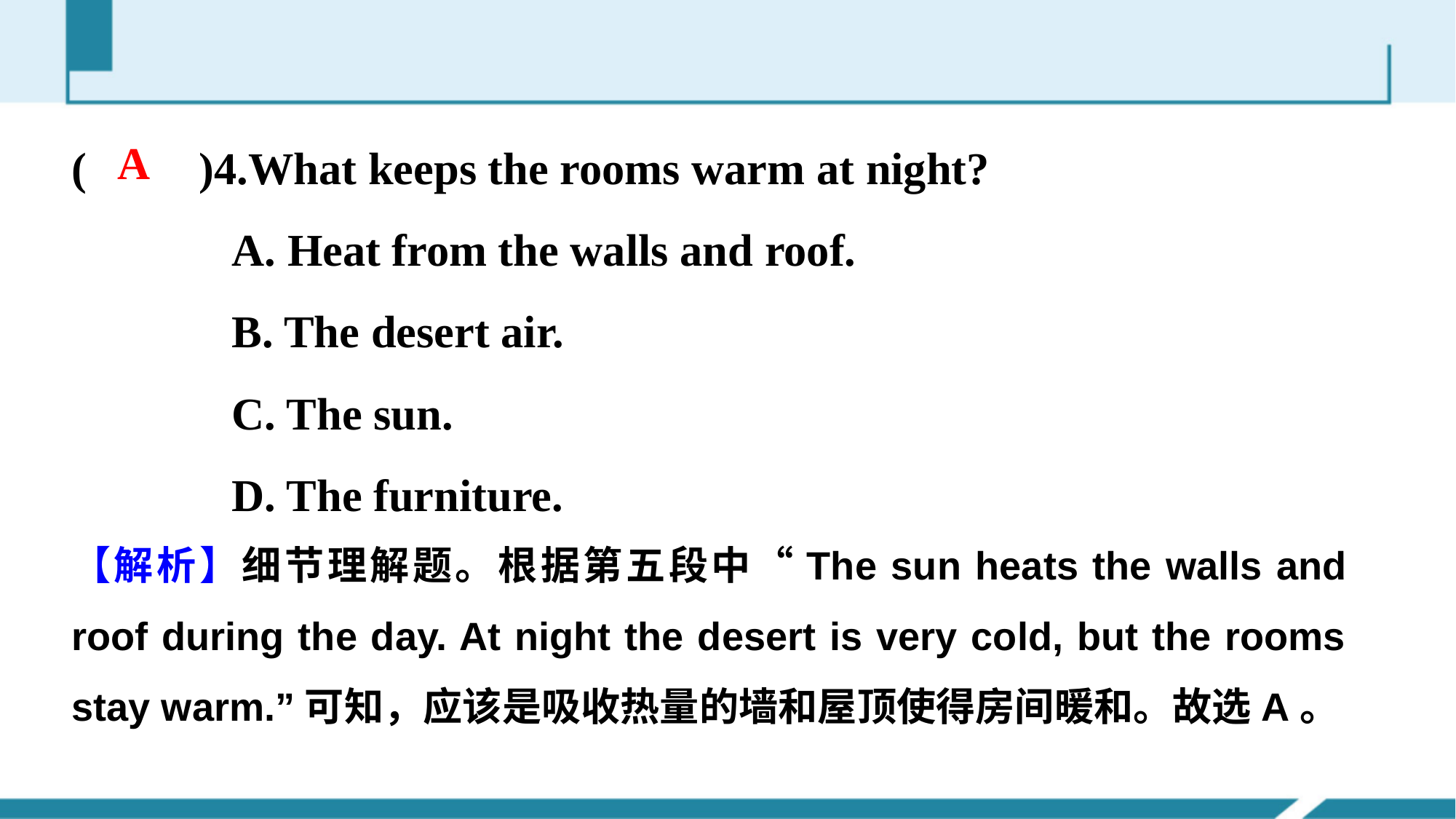

(　　)4.What keeps the rooms warm at night?
              A. Heat from the walls and roof.
              B. The desert air.
              C. The sun.
              D. The furniture.

A
【解析】细节理解题。根据第五段中“The sun heats the walls and roof during the day. At night the desert is very cold, but the rooms stay warm.”可知，应该是吸收热量的墙和屋顶使得房间暖和。故选A。